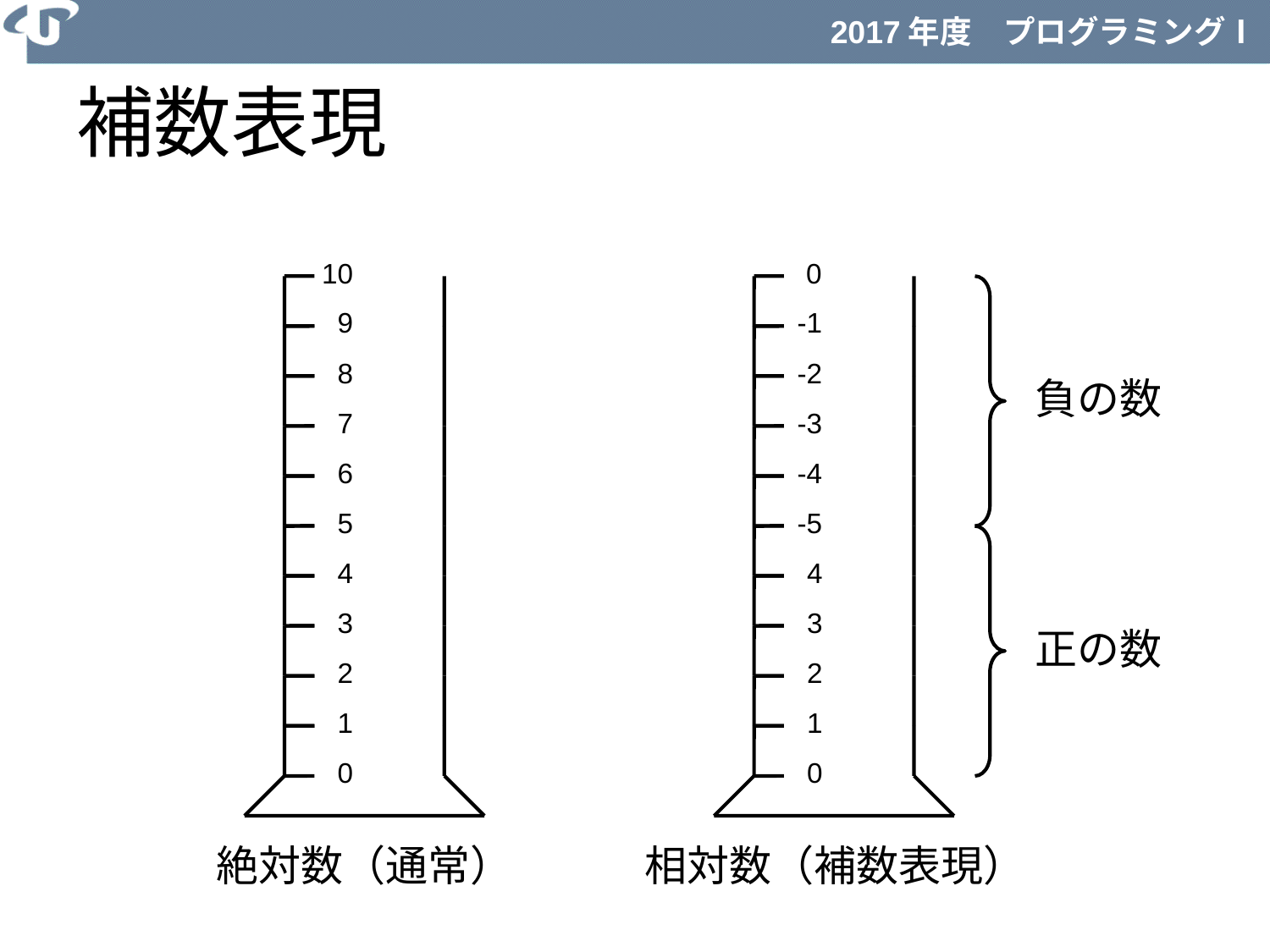

補数表現
10
0

9
-1

8
-2
負の数

7
-3

6
-4

5
-5

4
4

3
3
正の数

2
2

1
1

0
0

絶対数（通常）
相対数（補数表現）